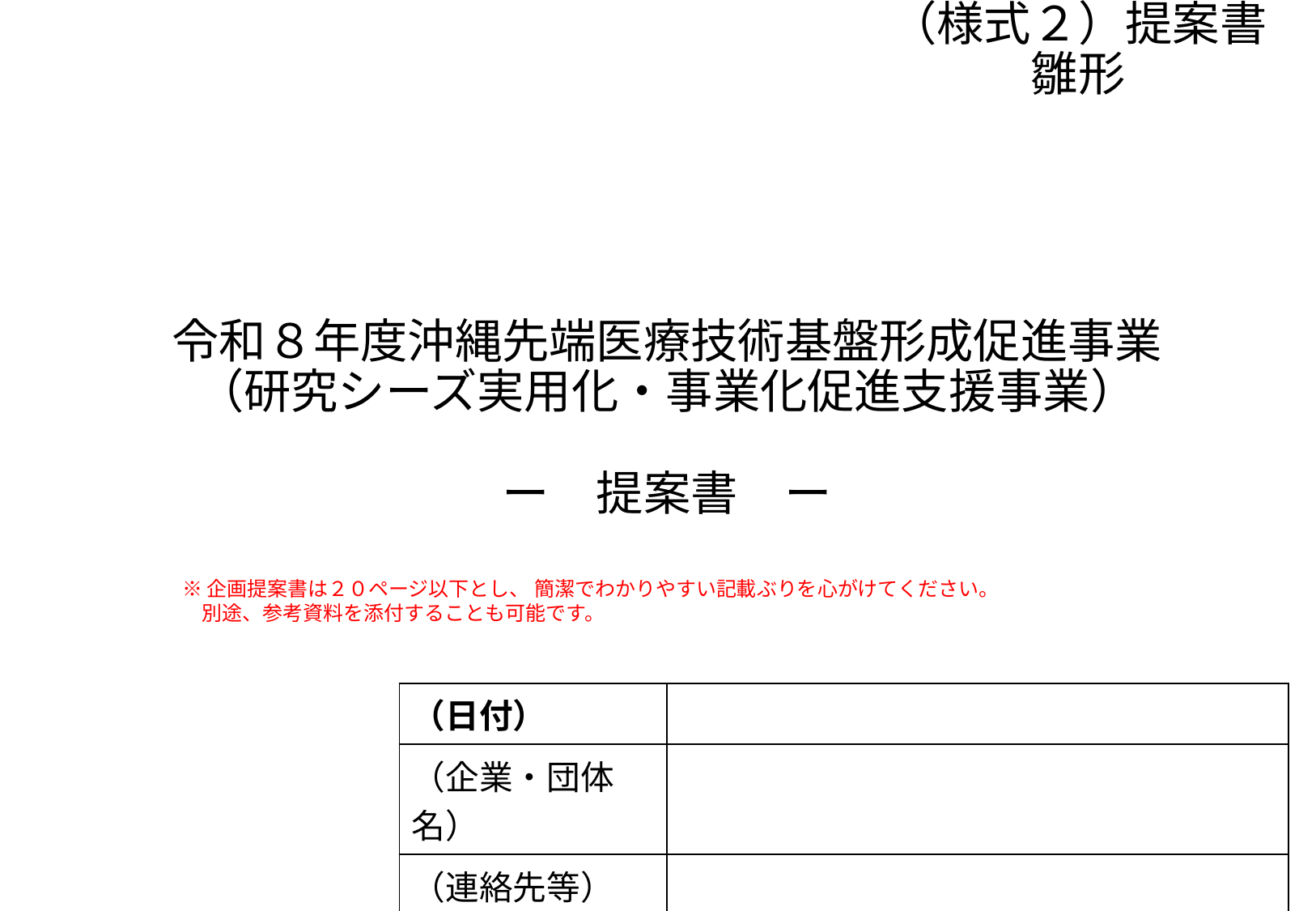

（様式２）提案書雛形
# 令和８年度沖縄先端医療技術基盤形成促進事業 （研究シーズ実用化・事業化促進支援事業） ー　提案書　ー
※企画提案書は２０ページ以下とし、 簡潔でわかりやすい記載ぶりを心がけてください。
　別途、参考資料を添付することも可能です。
| （日付） |  |
| --- | --- |
| （企業・団体名） |  |
| （連絡先等） |  |